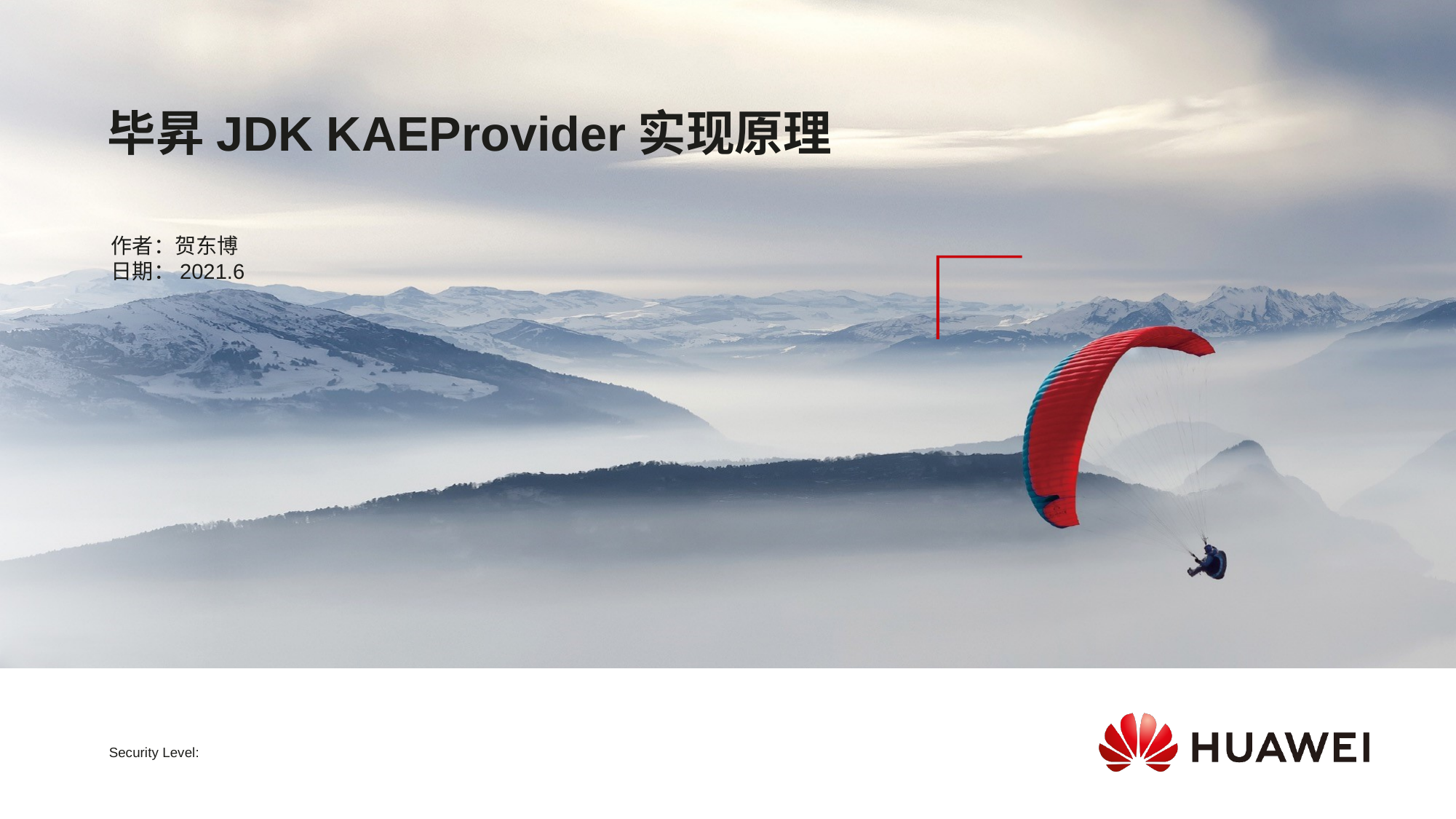

# 毕昇JDK KAEProvider实现原理
作者：贺东博
日期：2021.6
Security Level: